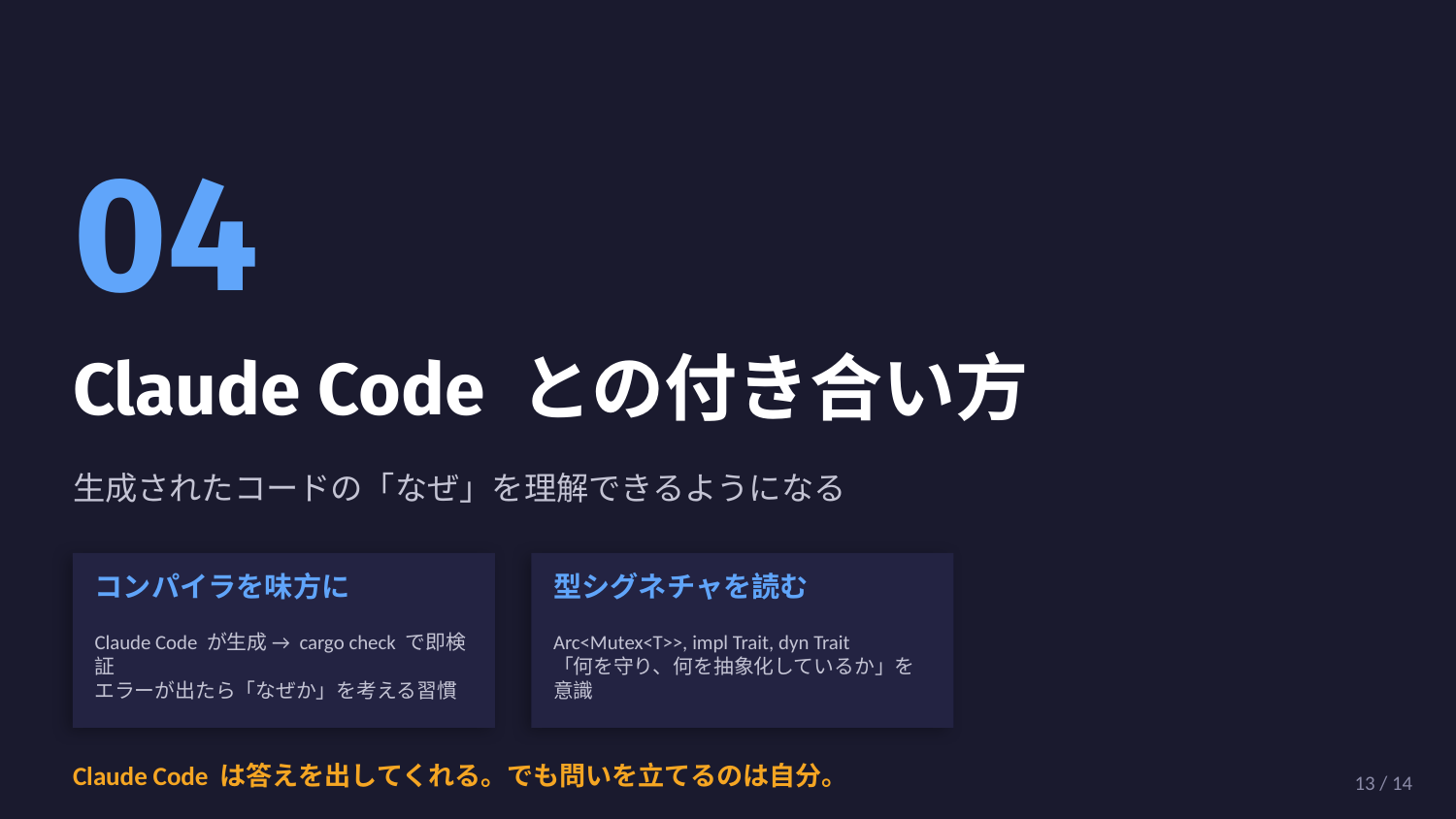

04
Claude Code との付き合い方
生成されたコードの「なぜ」を理解できるようになる

コンパイラを味方に
型シグネチャを読む
Claude Code が生成 → cargo check で即検証
エラーが出たら「なぜか」を考える習慣
Arc<Mutex<T>>, impl Trait, dyn Trait
「何を守り、何を抽象化しているか」を意識
Claude Code は答えを出してくれる。でも問いを立てるのは自分。
13 / 14